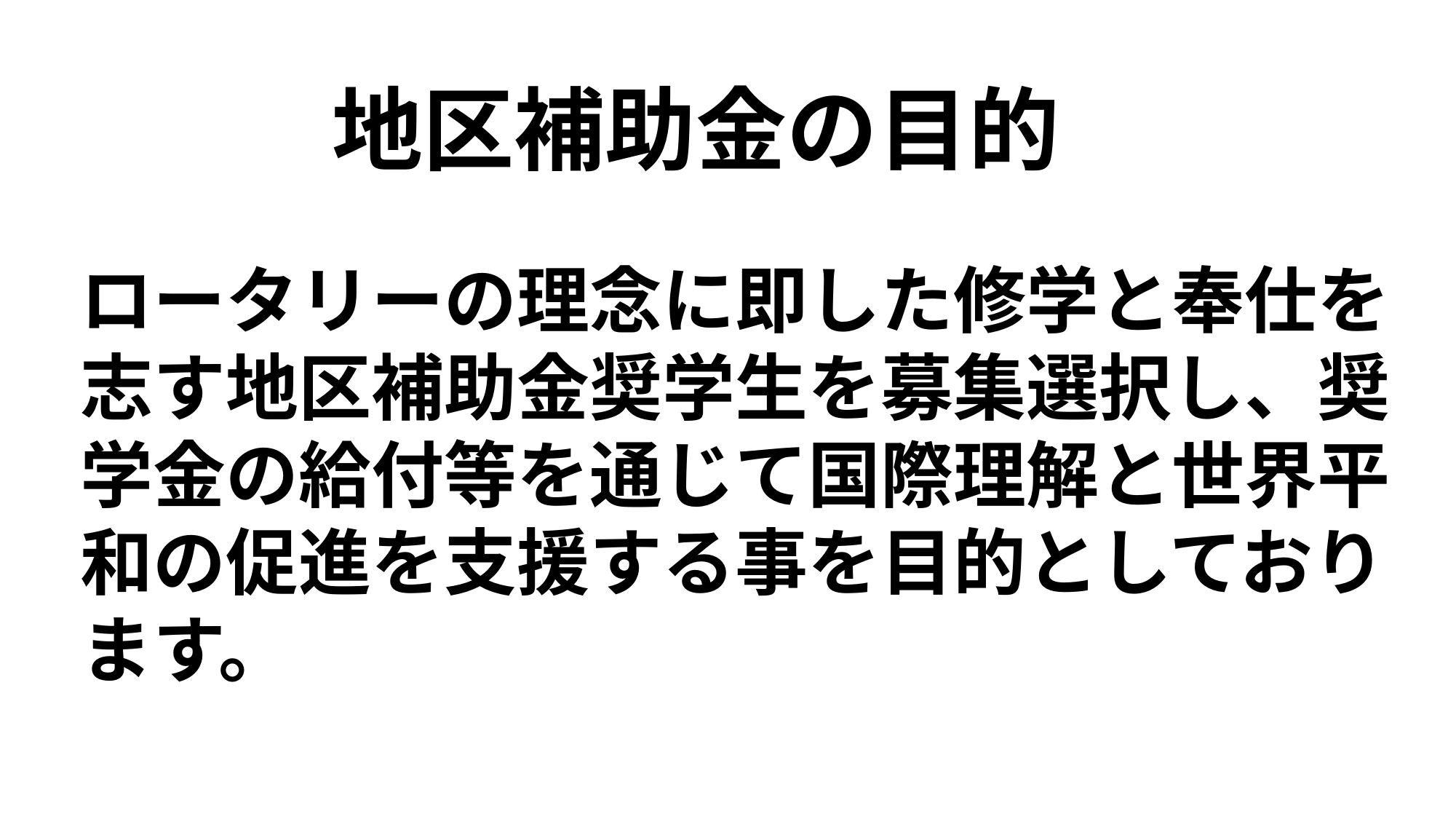

地区補助金の目的
ロータリーの理念に即した修学と奉仕を志す地区補助金奨学生を募集選択し、奨学金の給付等を通じて国際理解と世界平和の促進を支援する事を目的としております。